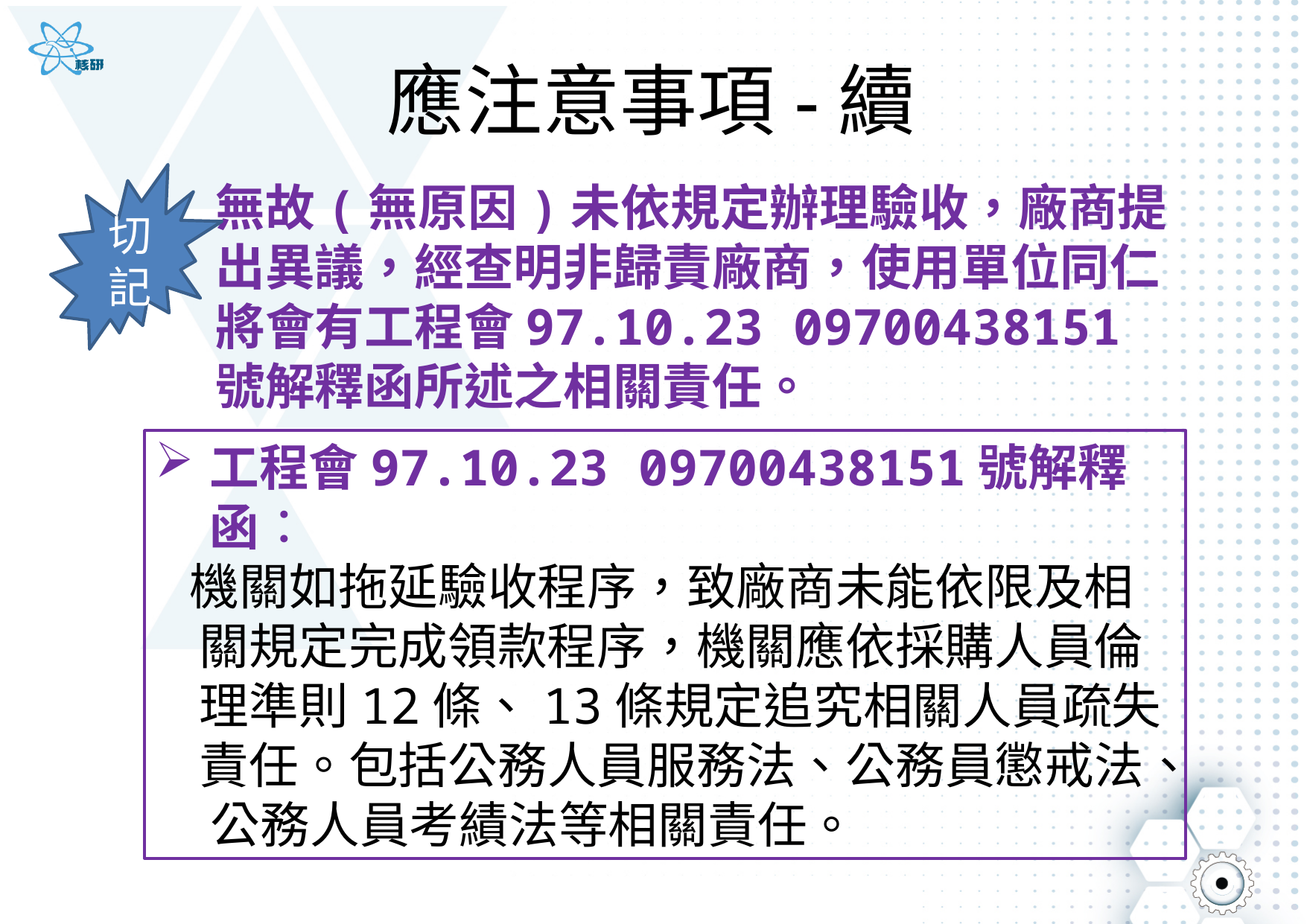

# 應注意事項-續
切記
無故(無原因)未依規定辦理驗收，廠商提出異議，經查明非歸責廠商，使用單位同仁將會有工程會97.10.23 09700438151號解釋函所述之相關責任。
工程會97.10.23 09700438151號解釋函：
  機關如拖延驗收程序，致廠商未能依限及相關規定完成領款程序，機關應依採購人員倫理準則12條、13條規定追究相關人員疏失責任。包括公務人員服務法、公務員懲戒法、 公務人員考績法等相關責任。